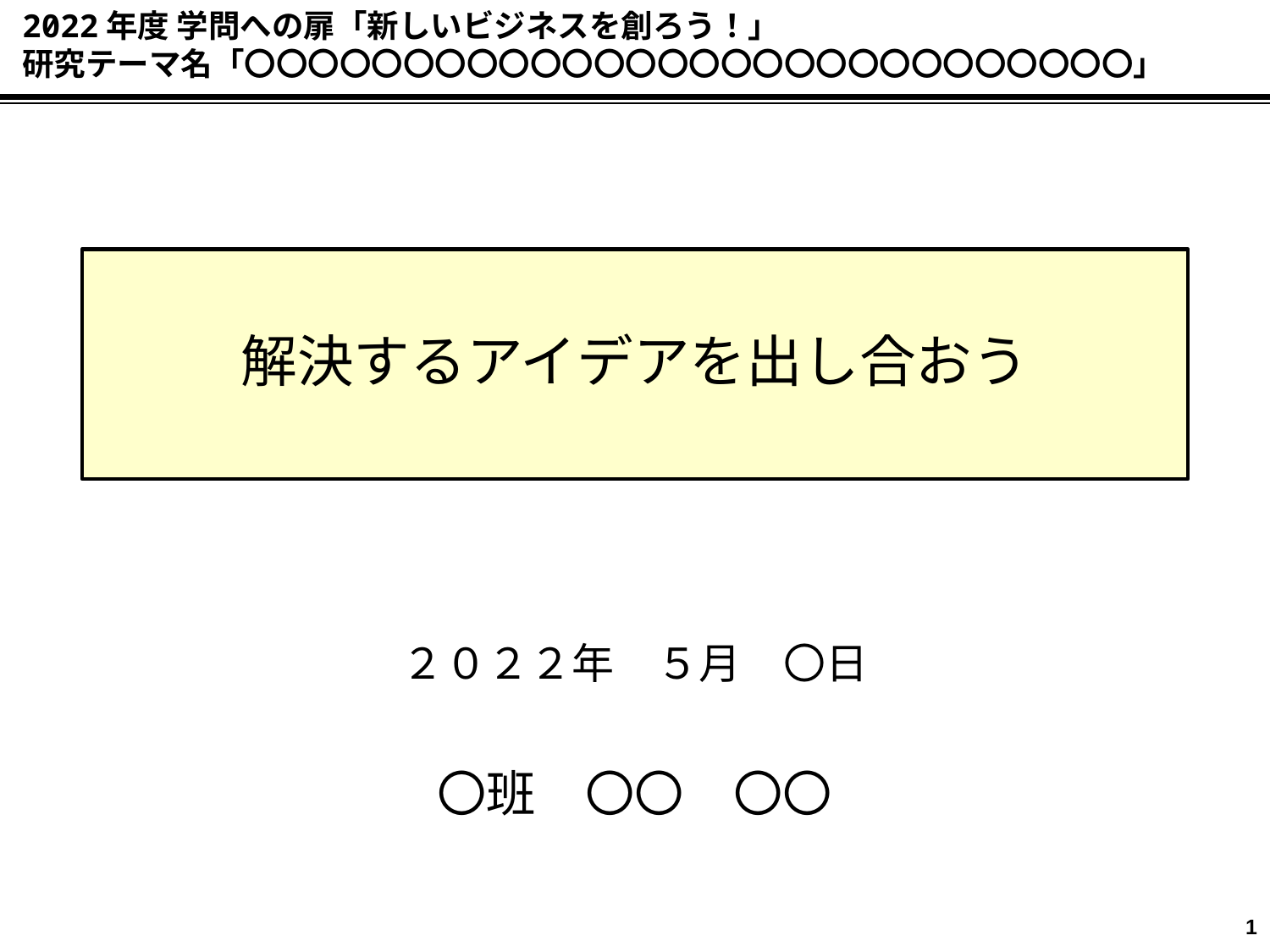

2022年度 学問への扉「新しいビジネスを創ろう！」
研究テーマ名「〇〇〇〇〇〇〇〇〇〇〇〇〇〇〇〇〇〇〇〇〇〇〇〇〇〇〇〇」
# 解決するアイデアを出し合おう
２０２２年　５月　〇日

〇班　〇〇　〇〇
1